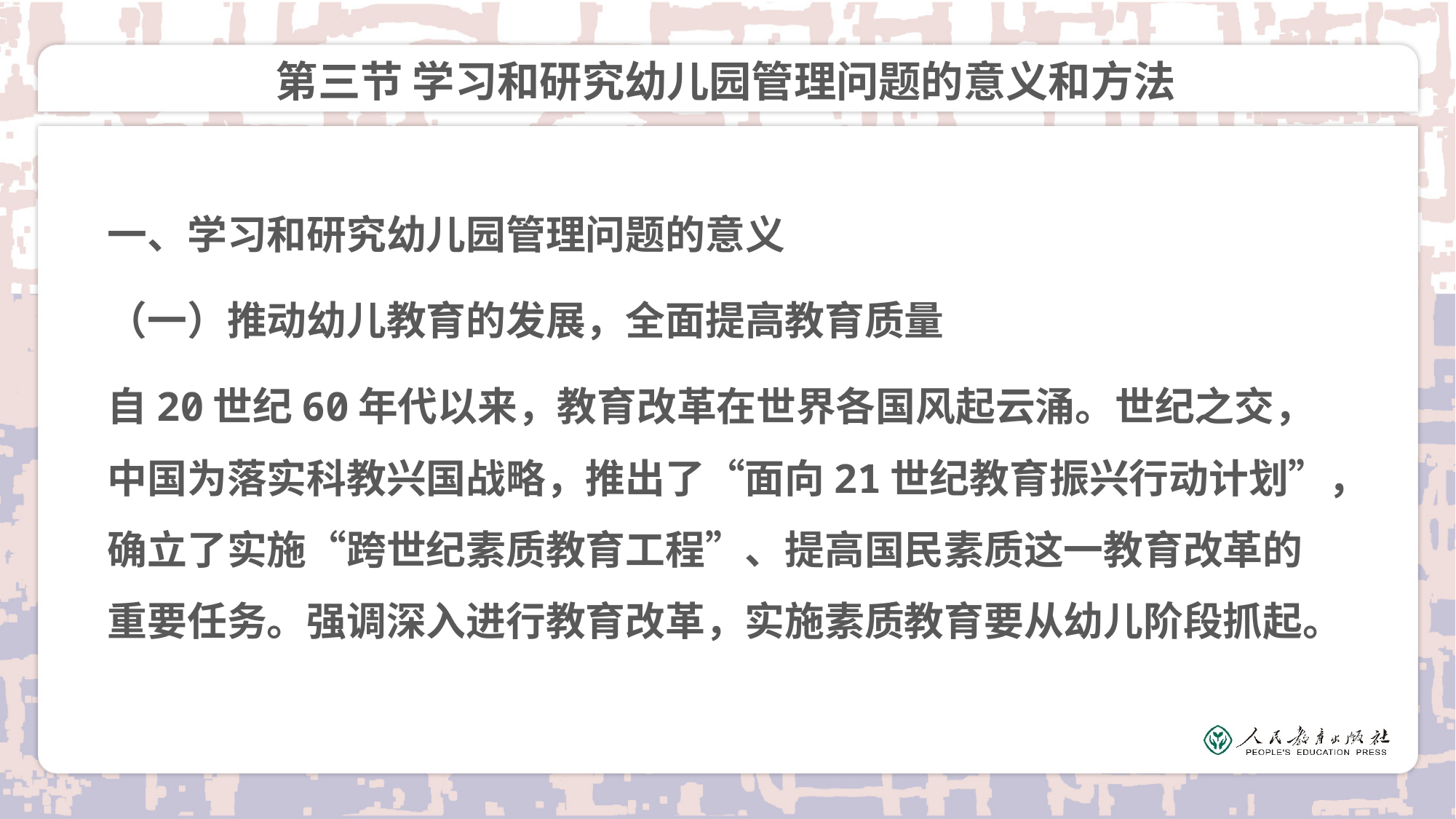

# 第三节 学习和研究幼儿园管理问题的意义和方法
一、学习和研究幼儿园管理问题的意义
（一）推动幼儿教育的发展，全面提高教育质量
自20世纪60年代以来，教育改革在世界各国风起云涌。世纪之交，中国为落实科教兴国战略，推出了“面向21世纪教育振兴行动计划”，确立了实施“跨世纪素质教育工程”、提高国民素质这一教育改革的重要任务。强调深入进行教育改革，实施素质教育要从幼儿阶段抓起。